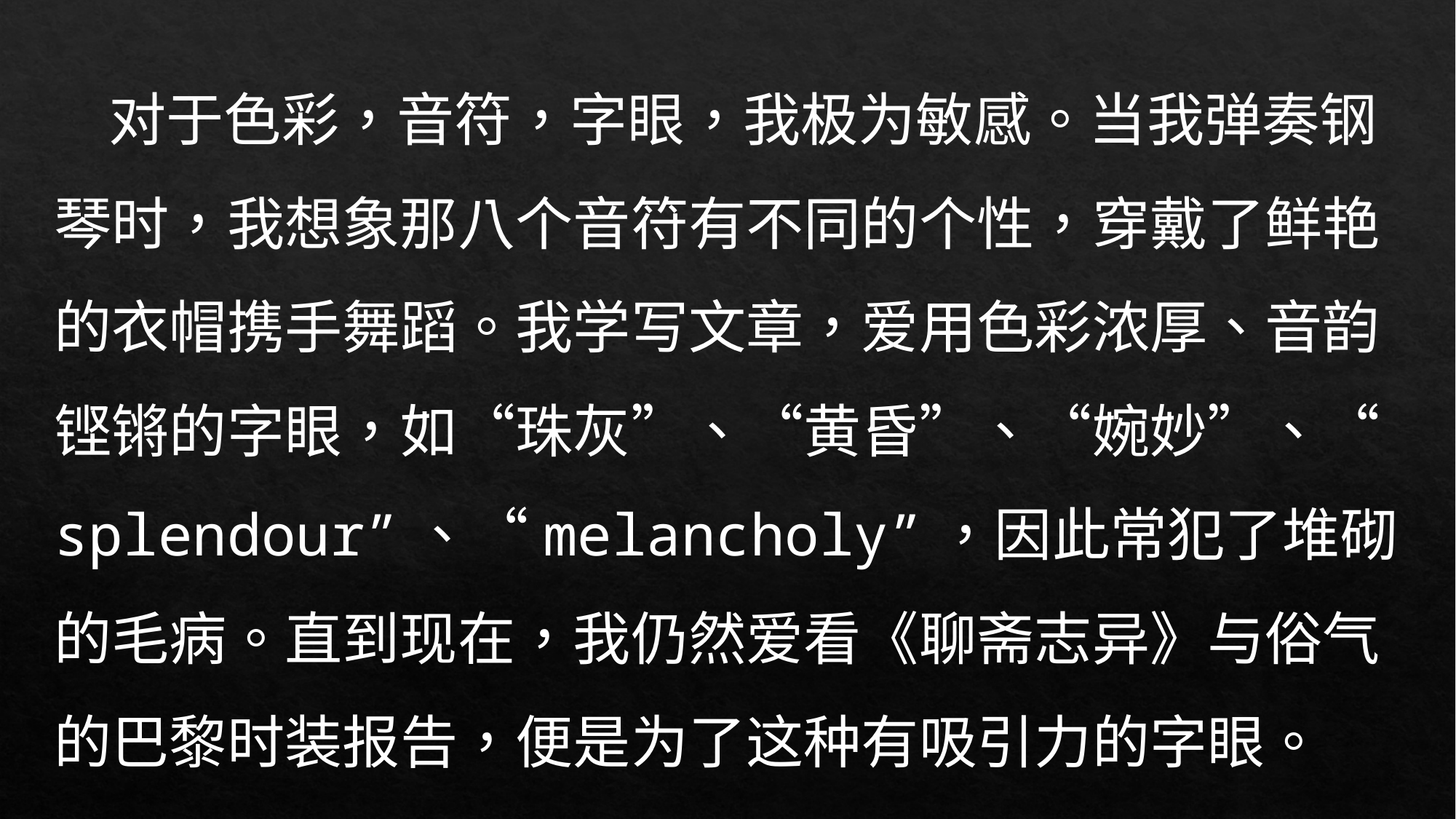

对于色彩，音符，字眼，我极为敏感。当我弹奏钢琴时，我想象那八个音符有不同的个性，穿戴了鲜艳的衣帽携手舞蹈。我学写文章，爱用色彩浓厚、音韵铿锵的字眼，如“珠灰”、“黄昏”、“婉妙”、“splendour”、“melancholy”，因此常犯了堆砌的毛病。直到现在，我仍然爱看《聊斋志异》与俗气的巴黎时装报告，便是为了这种有吸引力的字眼。